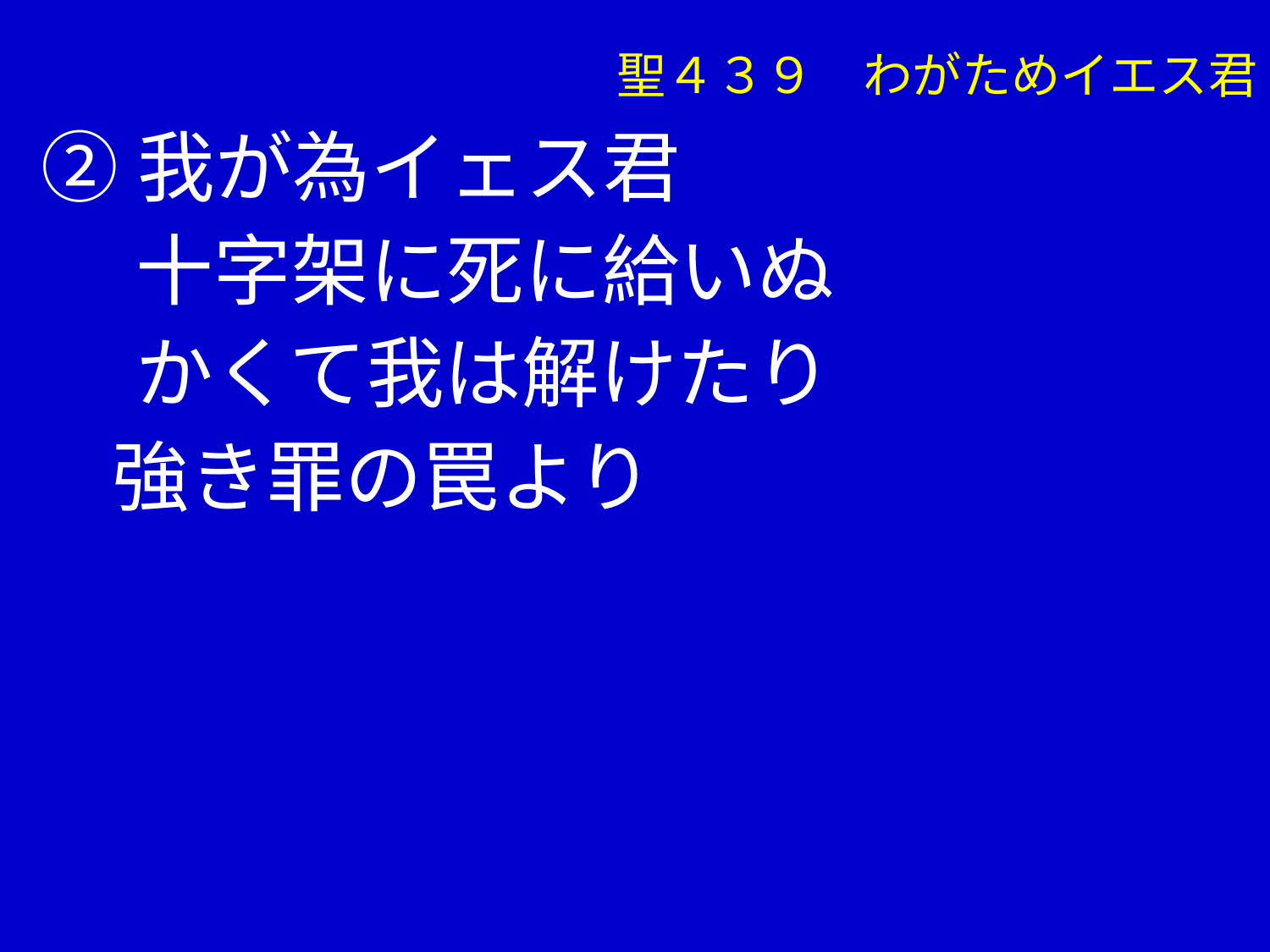

聖４３９　わがためイエス君
②我が為イェス君
　 十字架に死に給いぬ
　 かくて我は解けたり
   強き罪の罠より